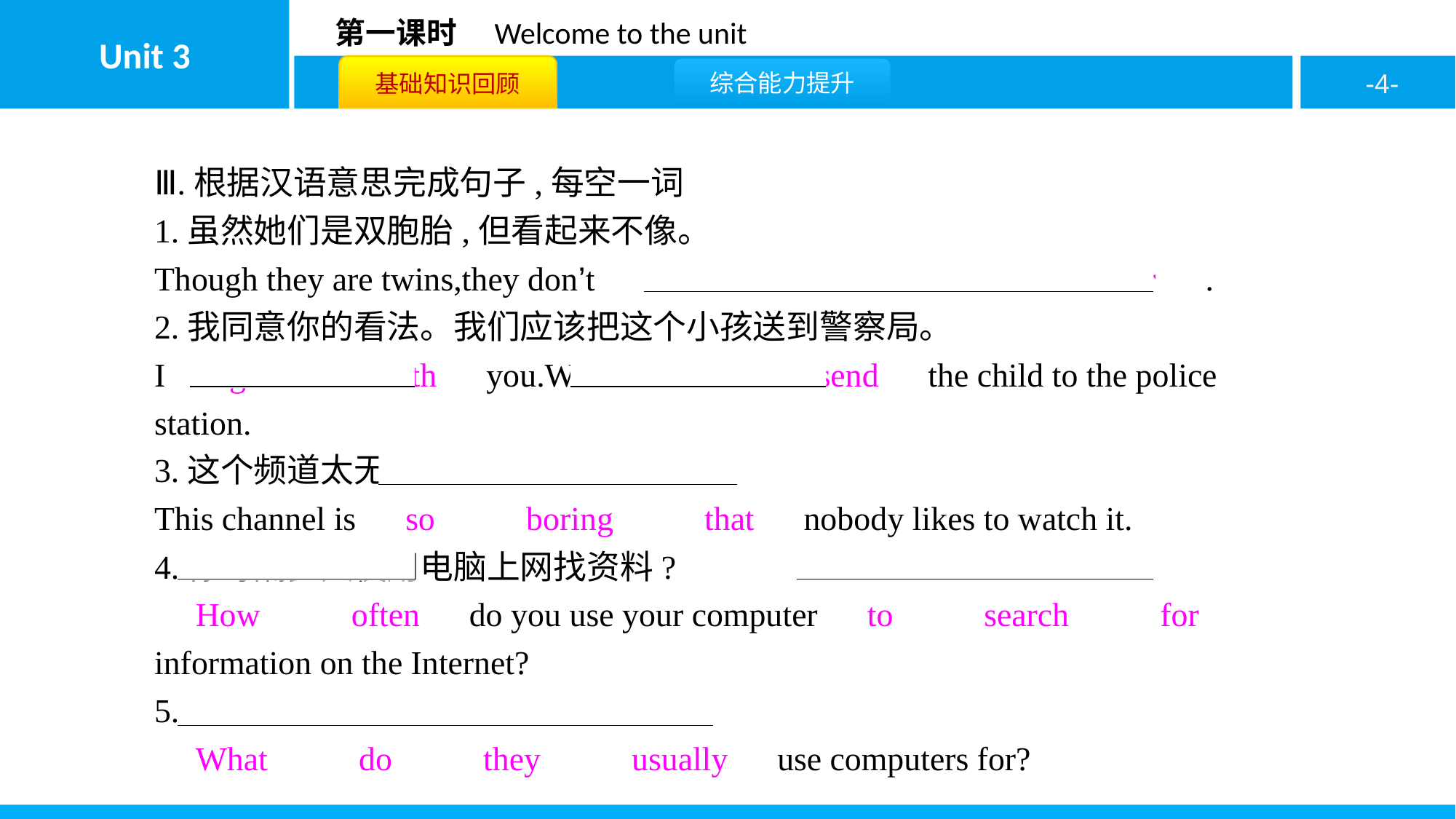

Ⅲ.根据汉语意思完成句子,每空一词
1.虽然她们是双胞胎,但看起来不像。
Though they are twins,they don’t　look　 　like　 　each　 　other　.
2.我同意你的看法。我们应该把这个小孩送到警察局。
I　agree　 　with　you.We　should　 　send　the child to the police station.
3.这个频道太无聊了以至于没人喜欢看。
This channel is　so　 　boring　 　that　nobody likes to watch it.
4.你每隔多久使用电脑上网找资料?
　How　 　often　do you use your computer　to　 　search　 　for　information on the Internet?
5.他们经常用电脑来干什么?
　What　 　do　 　they　 　usually　use computers for?